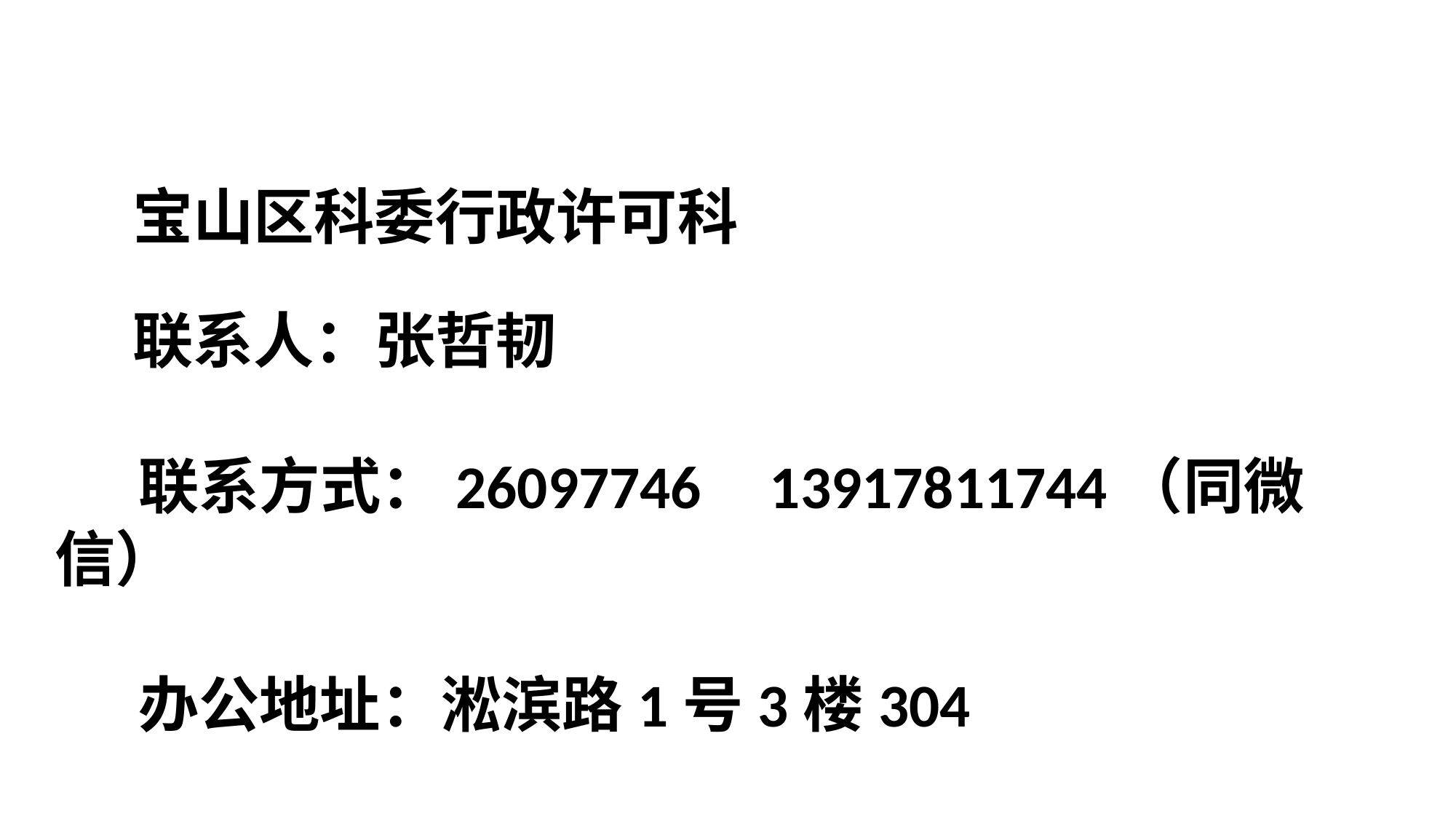

宝山区科委行政许可科

       联系人：张哲韧

     联系方式：26097746     13917811744（同微信）

     办公地址：淞滨路1号3楼304